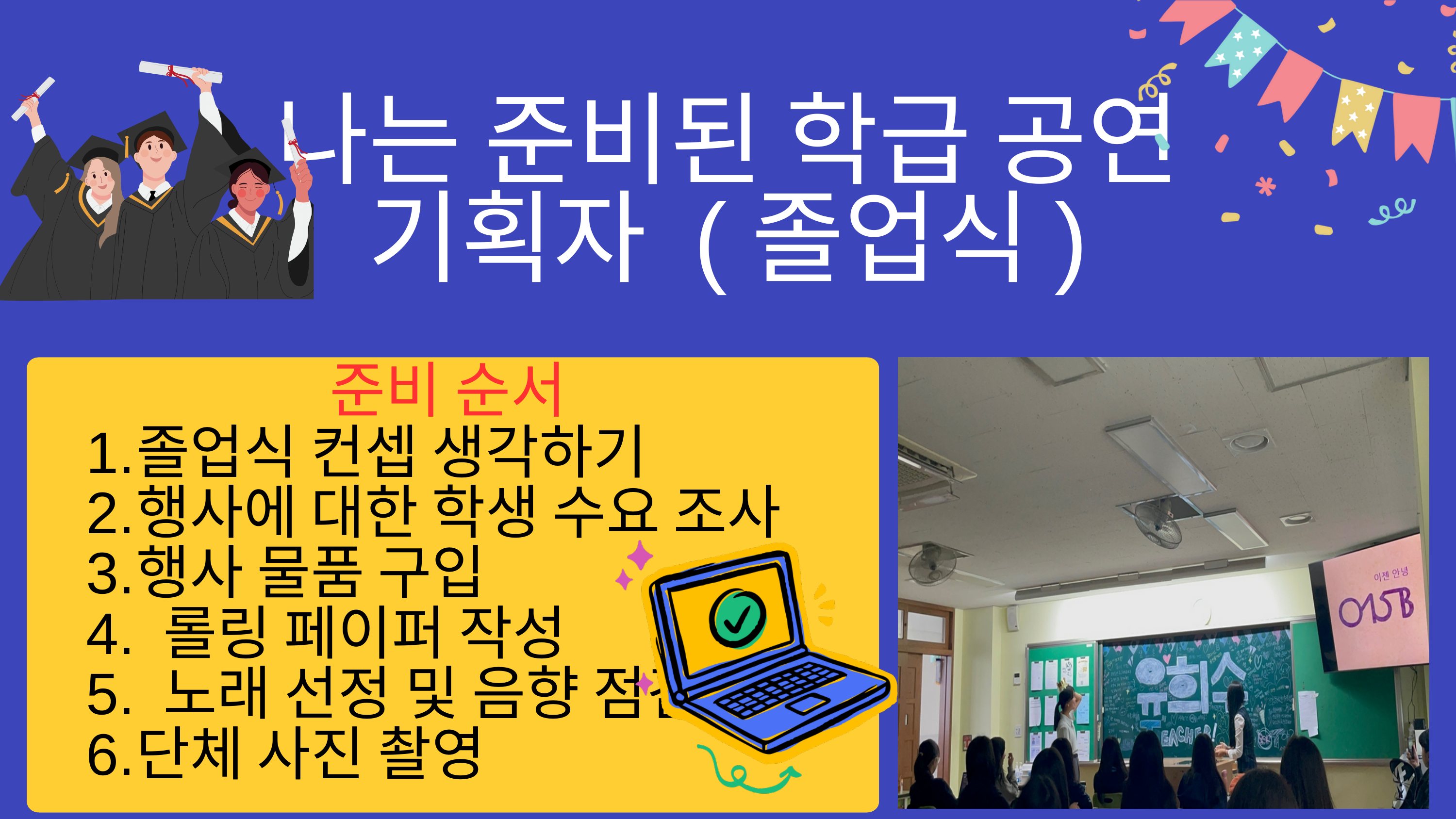

나는 준비된 학급 공연
기획자 (졸업식)

준비 순서
졸업식 컨셉 생각하기
행사에 대한 학생 수요 조사
행사 물품 구입
 롤링 페이퍼 작성
 노래 선정 및 음향 점검
단체 사진 촬영